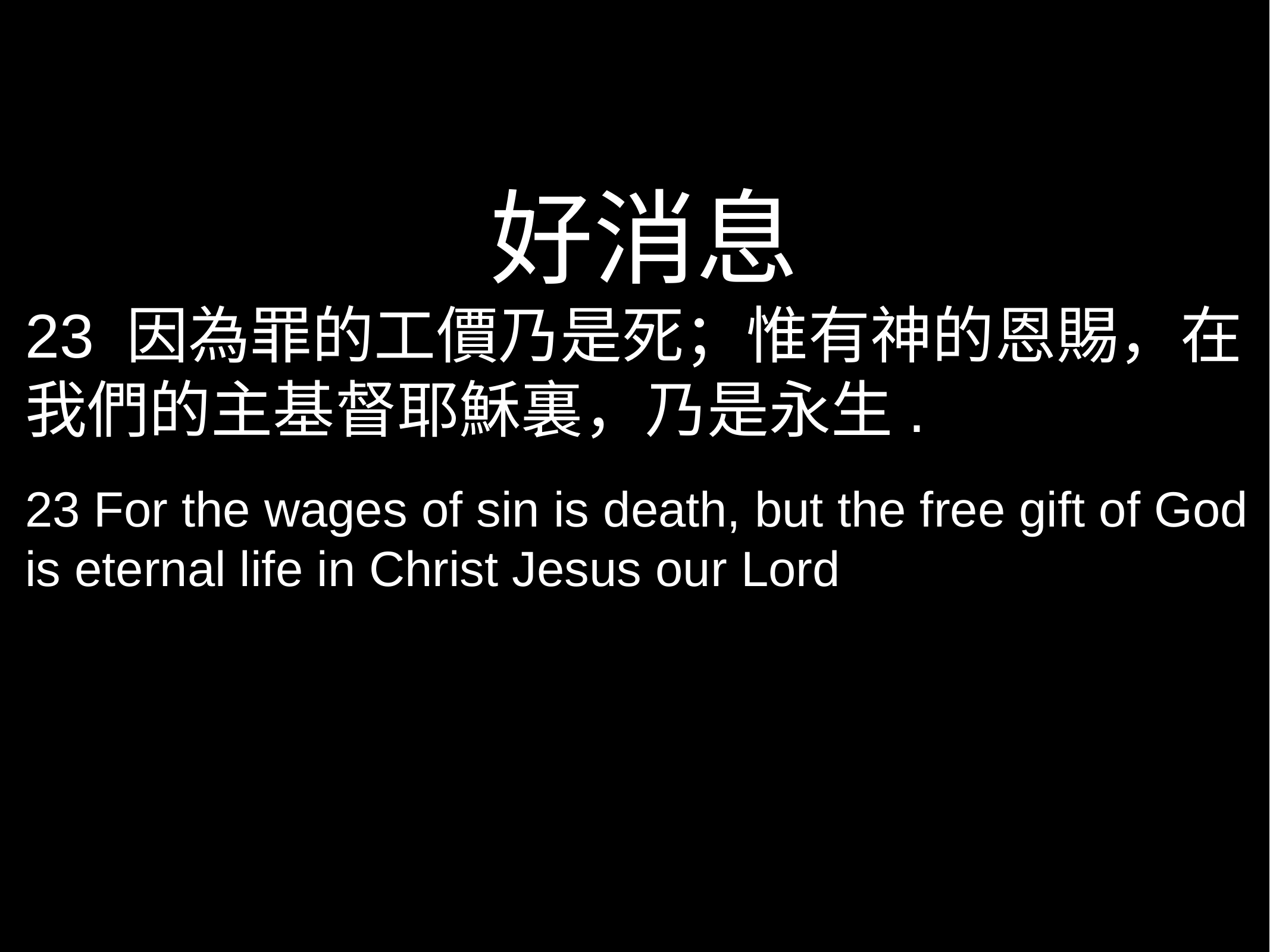

好消息
23 因為罪的工價乃是死；惟有神的恩賜，在我們的主基督耶穌裏，乃是永生.

23 For the wages of sin is death, but the free gift of God is eternal life in Christ Jesus our Lord